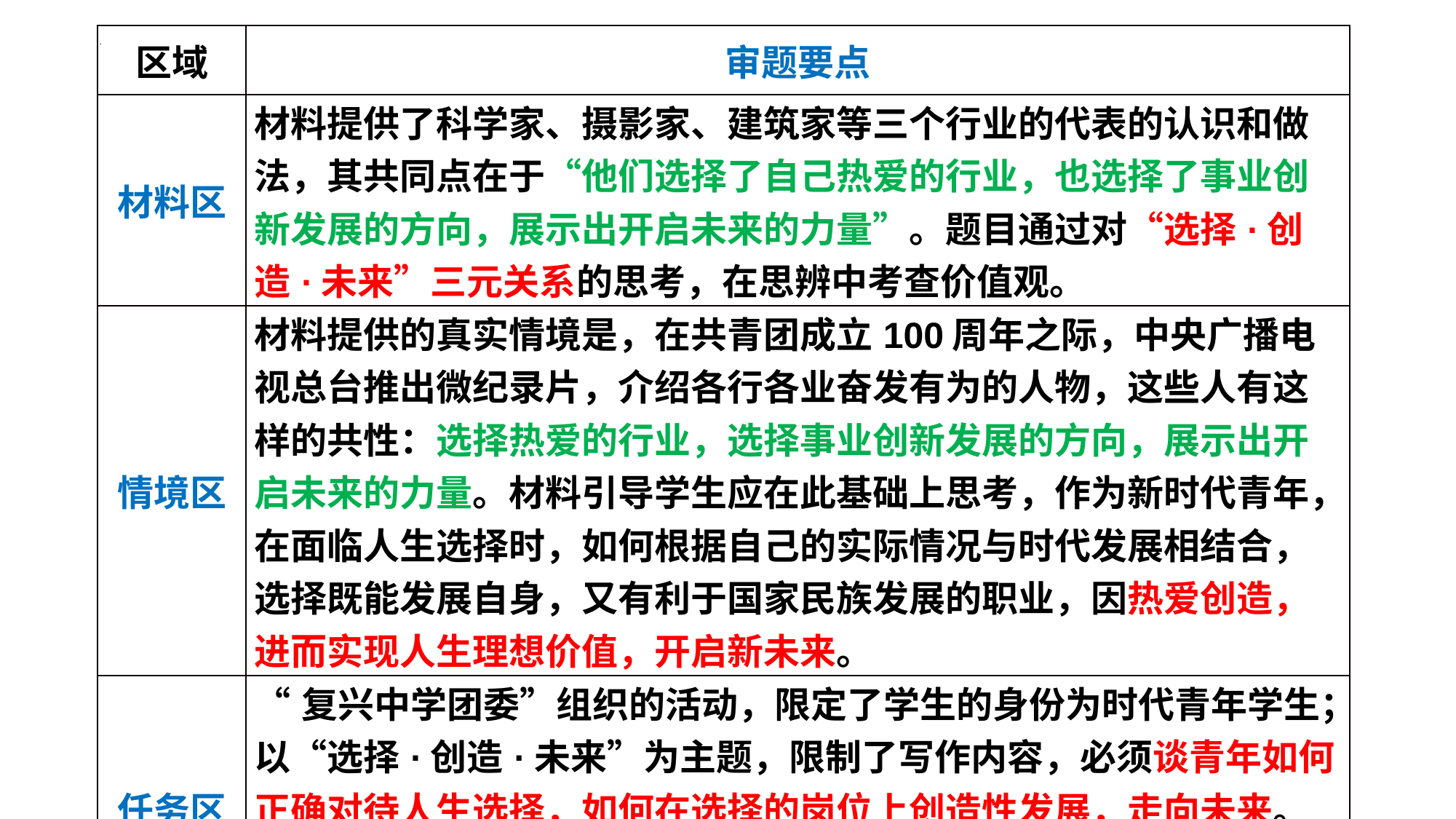

| 区域 | 审题要点 |
| --- | --- |
| 材料区 | 材料提供了科学家、摄影家、建筑家等三个行业的代表的认识和做法，其共同点在于“他们选择了自己热爱的行业，也选择了事业创新发展的方向，展示出开启未来的力量”。题目通过对“选择·创造·未来”三元关系的思考，在思辨中考查价值观。 |
| 情境区 | 材料提供的真实情境是，在共青团成立100周年之际，中央广播电视总台推出微纪录片，介绍各行各业奋发有为的人物，这些人有这样的共性：选择热爱的行业，选择事业创新发展的方向，展示出开启未来的力量。材料引导学生应在此基础上思考，作为新时代青年，在面临人生选择时，如何根据自己的实际情况与时代发展相结合，选择既能发展自身，又有利于国家民族发展的职业，因热爱创造，进而实现人生理想价值，开启新未来。 |
| 任务区 | “复兴中学团委”组织的活动，限定了学生的身份为时代青年学生；以“选择·创造·未来”为主题，限制了写作内容，必须谈青年如何正确对待人生选择，如何在选择的岗位上创造性发展，走向未来。“体现你的认识与思考”，强调学生要写出自己对主题中三个元素之间关系的认识和思考。 |